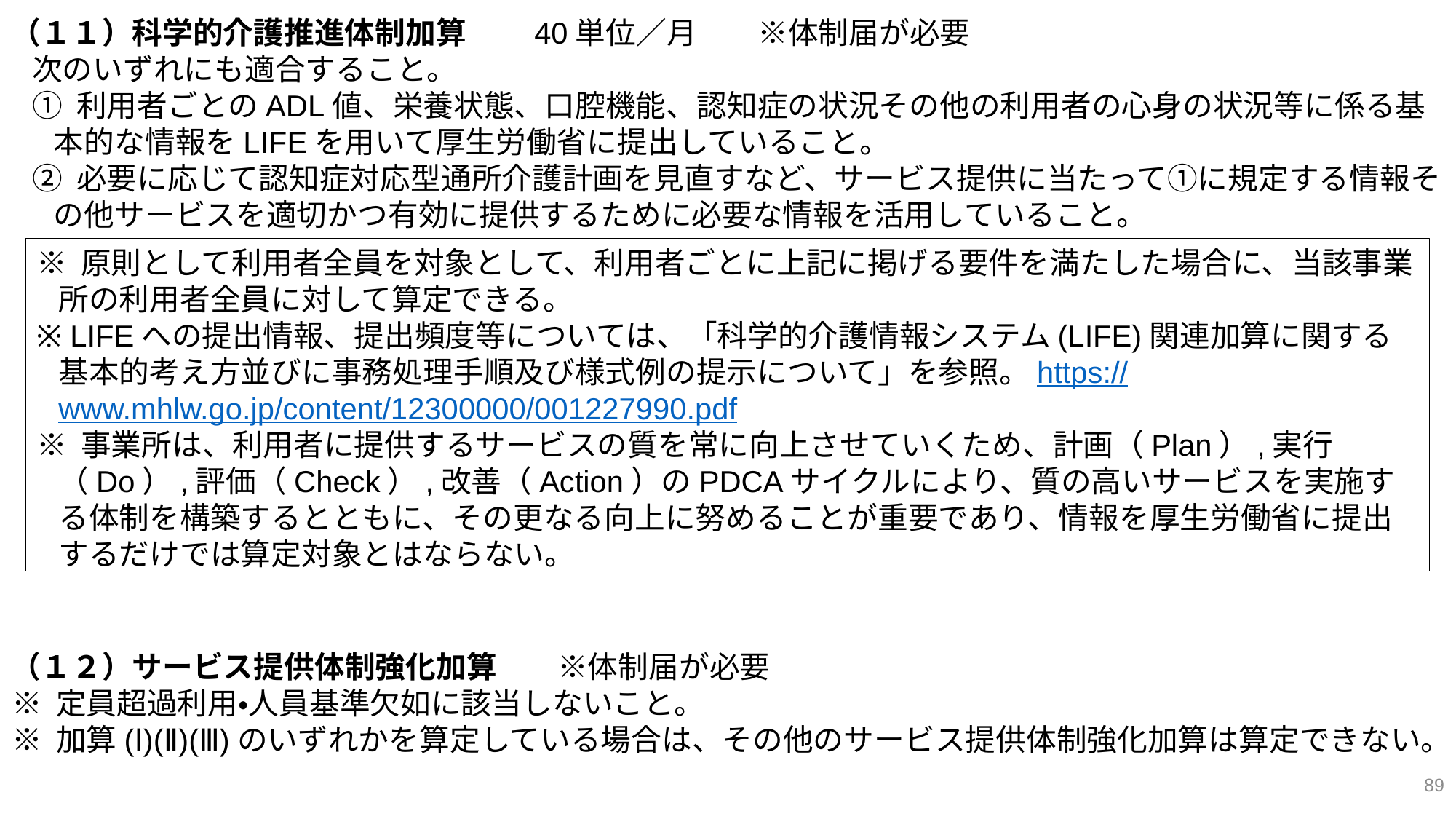

（１１）科学的介護推進体制加算　　40単位／月　　※体制届が必要
次のいずれにも適合すること。
① 利用者ごとのADL値、栄養状態、口腔機能、認知症の状況その他の利用者の心身の状況等に係る基本的な情報をLIFEを用いて厚生労働省に提出していること。
② 必要に応じて認知症対応型通所介護計画を見直すなど、サービス提供に当たって①に規定する情報その他サービスを適切かつ有効に提供するために必要な情報を活用していること。

（１２）サービス提供体制強化加算　　※体制届が必要
※ 定員超過利用・人員基準欠如に該当しないこと。
※ 加算(Ⅰ)(Ⅱ)(Ⅲ)のいずれかを算定している場合は、その他のサービス提供体制強化加算は算定できない。
※ 原則として利用者全員を対象として、利用者ごとに上記に掲げる要件を満たした場合に、当該事業所の利用者全員に対して算定できる。
※ LIFEへの提出情報、提出頻度等については、「科学的介護情報システム(LIFE)関連加算に関する基本的考え方並びに事務処理手順及び様式例の提示について」を参照。https://www.mhlw.go.jp/content/12300000/001227990.pdf
※ 事業所は、利用者に提供するサービスの質を常に向上させていくため、計画（Plan）,実行（Do）,評価（Check）,改善（Action）のPDCAサイクルにより、質の高いサービスを実施する体制を構築するとともに、その更なる向上に努めることが重要であり、情報を厚生労働省に提出するだけでは算定対象とはならない。
89